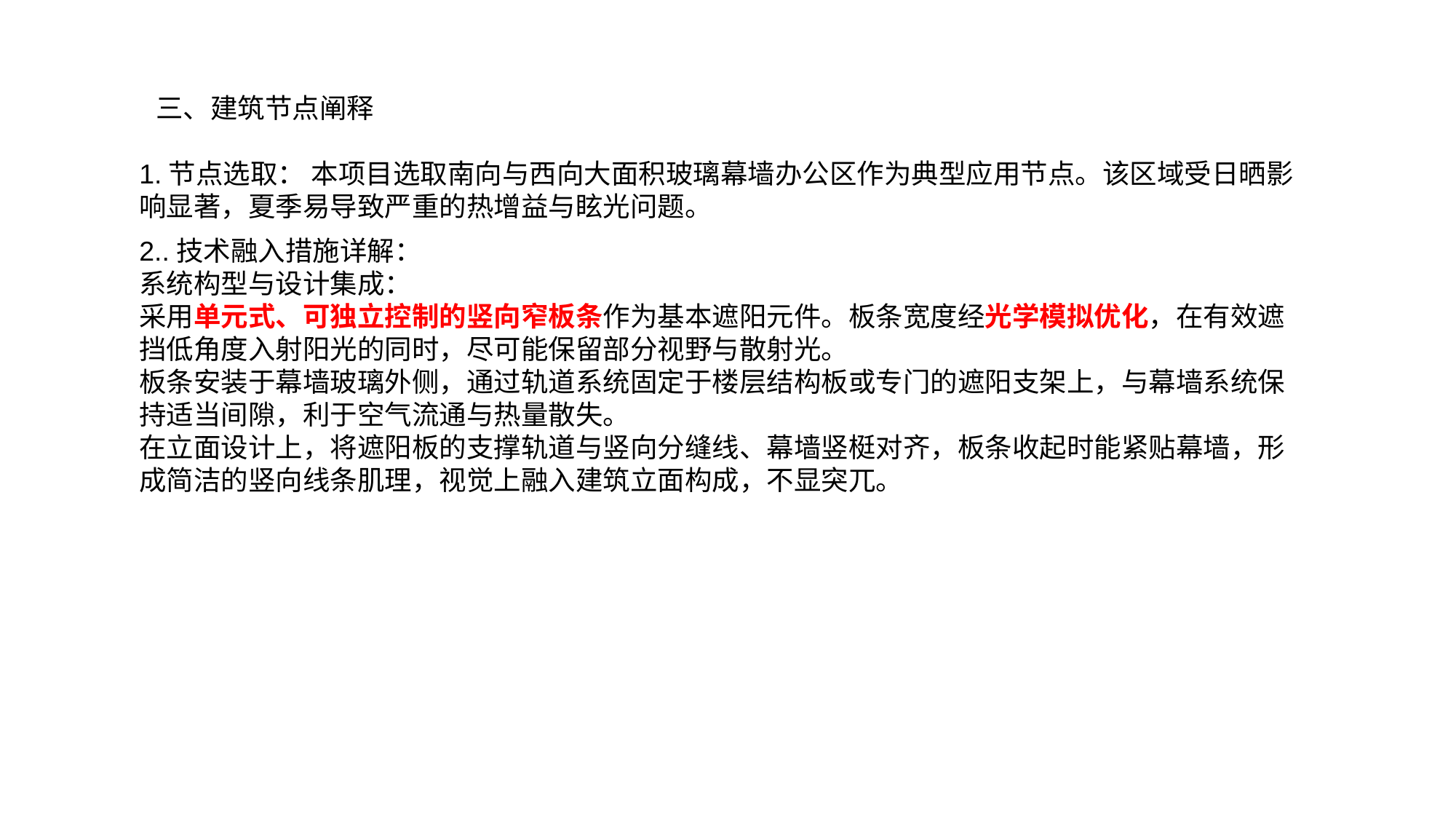

三、建筑节点阐释

1.节点选取： 本项目选取南向与西向大面积玻璃幕墙办公区作为典型应用节点。该区域受日晒影响显著，夏季易导致严重的热增益与眩光问题。
2..技术融入措施详解：
系统构型与设计集成：
采用单元式、可独立控制的竖向窄板条作为基本遮阳元件。板条宽度经光学模拟优化，在有效遮挡低角度入射阳光的同时，尽可能保留部分视野与散射光。
板条安装于幕墙玻璃外侧，通过轨道系统固定于楼层结构板或专门的遮阳支架上，与幕墙系统保持适当间隙，利于空气流通与热量散失。
在立面设计上，将遮阳板的支撑轨道与竖向分缝线、幕墙竖梃对齐，板条收起时能紧贴幕墙，形成简洁的竖向线条肌理，视觉上融入建筑立面构成，不显突兀。